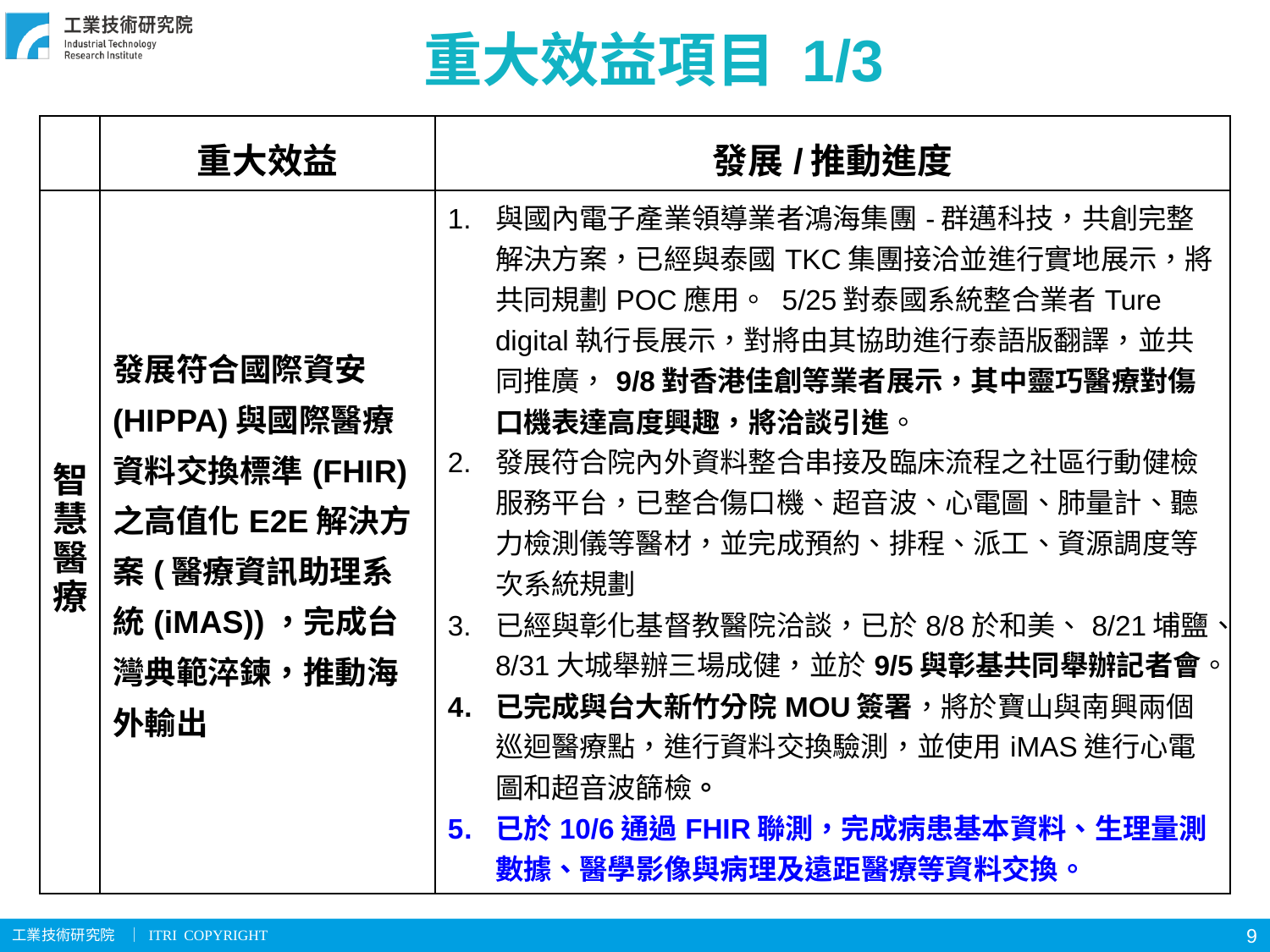

# 重大效益項目 1/3
|  | 重大效益 | 發展/推動進度 |
| --- | --- | --- |
| 智慧 醫療 | 發展符合國際資安(HIPPA)與國際醫療資料交換標準(FHIR)之高值化E2E解決方案(醫療資訊助理系統(iMAS))，完成台灣典範淬鍊，推動海外輸出 | 與國內電子產業領導業者鴻海集團-群邁科技，共創完整解決方案，已經與泰國TKC集團接洽並進行實地展示，將共同規劃POC應用。 5/25對泰國系統整合業者Ture digital執行長展示，對將由其協助進行泰語版翻譯，並共同推廣，9/8對香港佳創等業者展示，其中靈巧醫療對傷口機表達高度興趣，將洽談引進。 發展符合院內外資料整合串接及臨床流程之社區行動健檢服務平台，已整合傷口機、超音波、心電圖、肺量計、聽力檢測儀等醫材，並完成預約、排程、派工、資源調度等次系統規劃 已經與彰化基督教醫院洽談，已於8/8於和美、8/21埔鹽、8/31大城舉辦三場成健，並於9/5與彰基共同舉辦記者會。 已完成與台大新竹分院MOU簽署，將於寶山與南興兩個巡迴醫療點，進行資料交換驗測，並使用iMAS進行心電圖和超音波篩檢。 已於10/6通過FHIR聯測，完成病患基本資料、生理量測數據、醫學影像與病理及遠距醫療等資料交換。 |